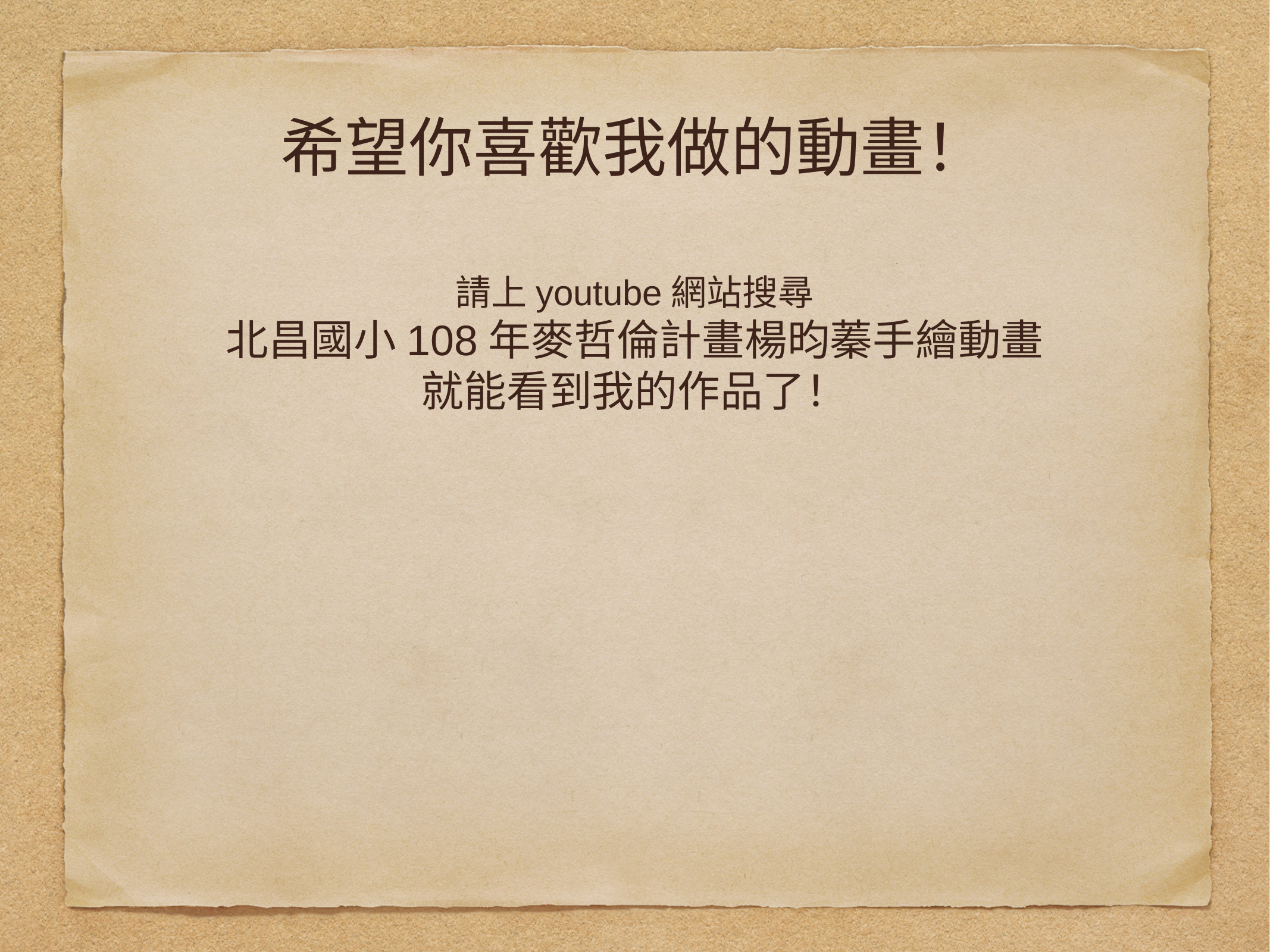

# 希望你喜歡我做的動畫！

請上youtube網站搜尋
北昌國小108年麥哲倫計畫楊昀蓁手繪動畫
就能看到我的作品了！